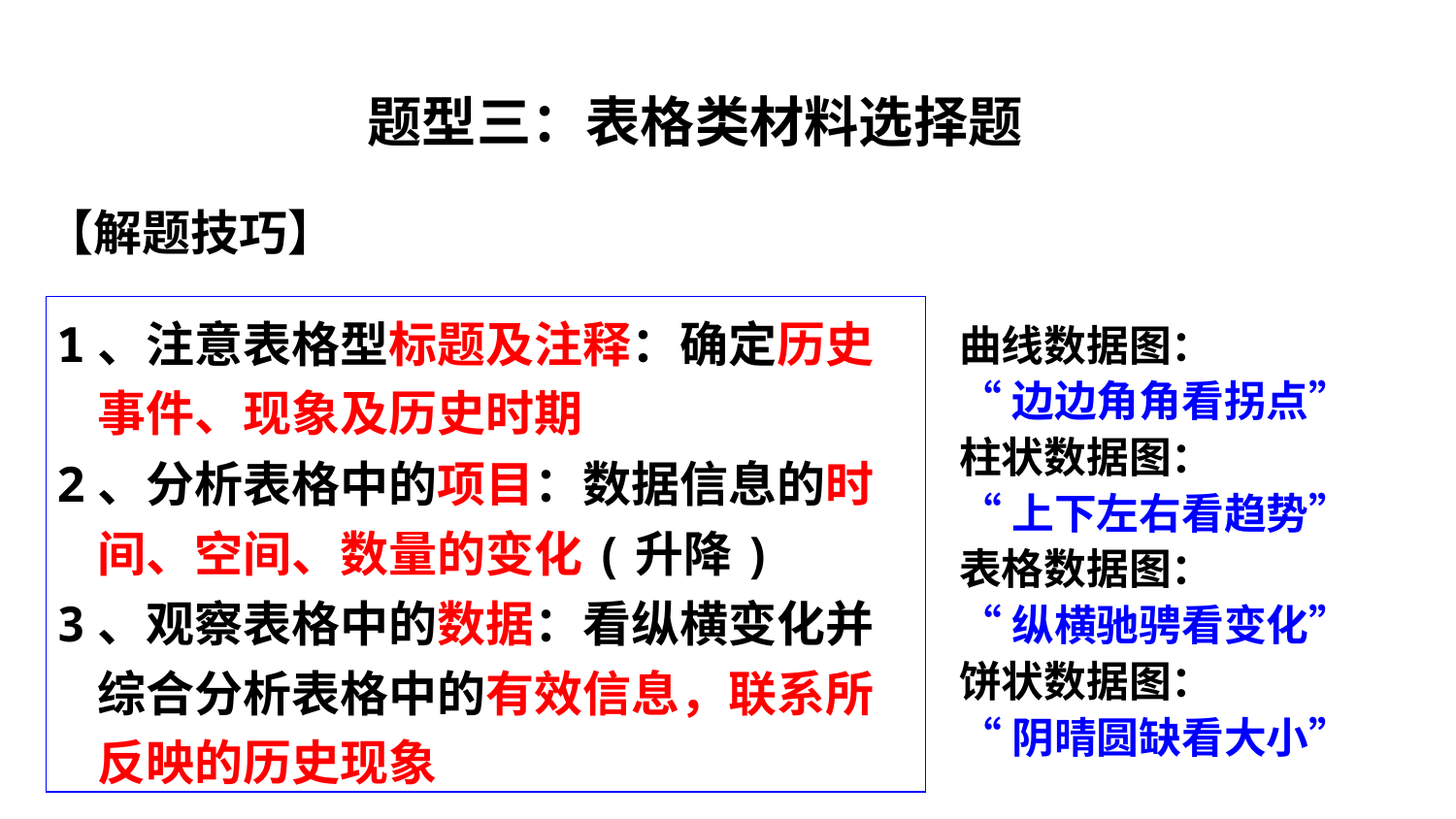

题型三：表格类材料选择题
【解题技巧】
1、注意表格型标题及注释：确定历史事件、现象及历史时期
2、分析表格中的项目：数据信息的时间、空间、数量的变化(升降)
3、观察表格中的数据：看纵横变化并综合分析表格中的有效信息，联系所反映的历史现象
曲线数据图：
“边边角角看拐点”
柱状数据图：
“上下左右看趋势”
表格数据图：
“纵横驰骋看变化”
饼状数据图：
“阴晴圆缺看大小”